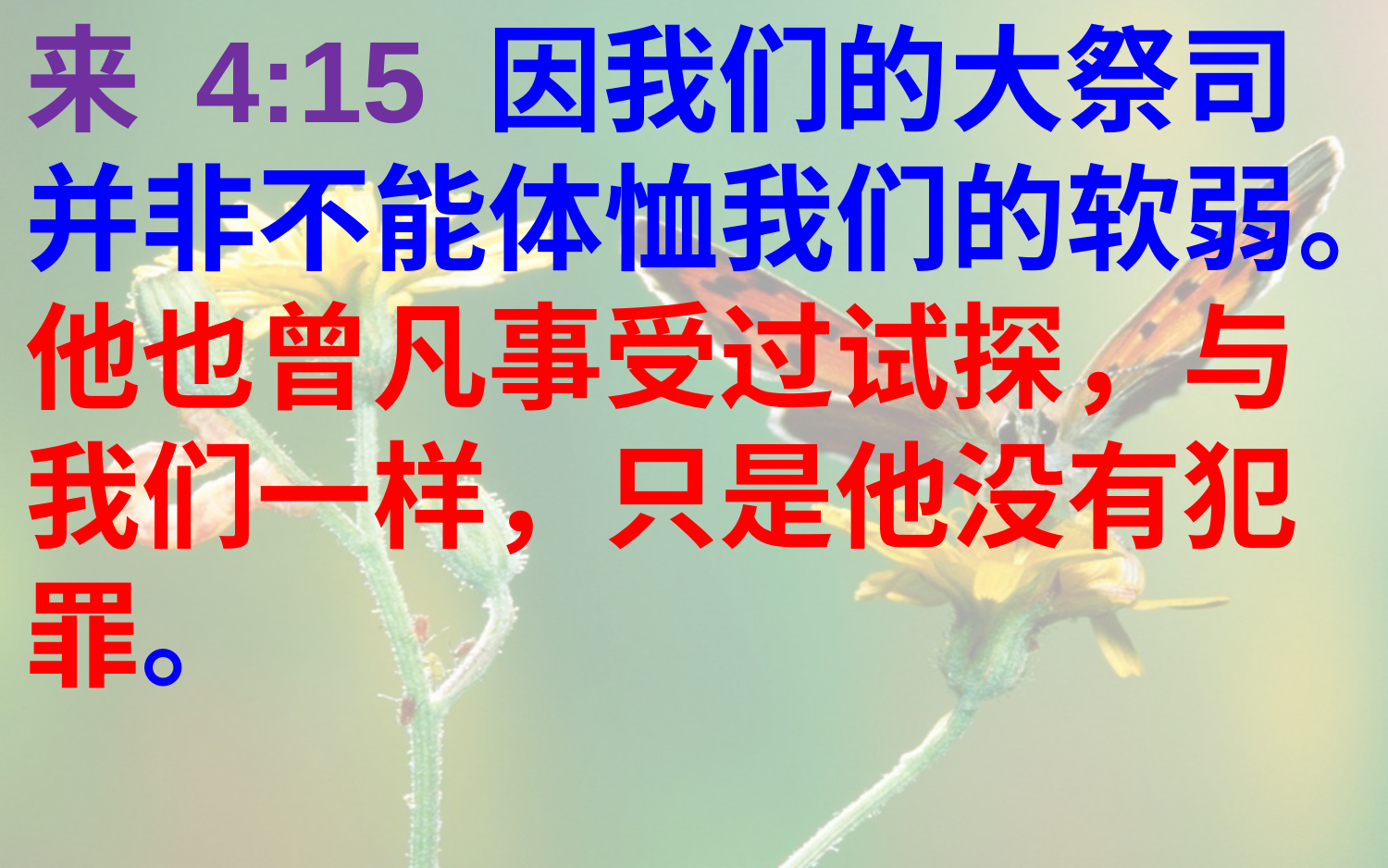

来 4:15 因我们的大祭司并非不能体恤我们的软弱。他也曾凡事受过试探，与我们一样，只是他没有犯罪。